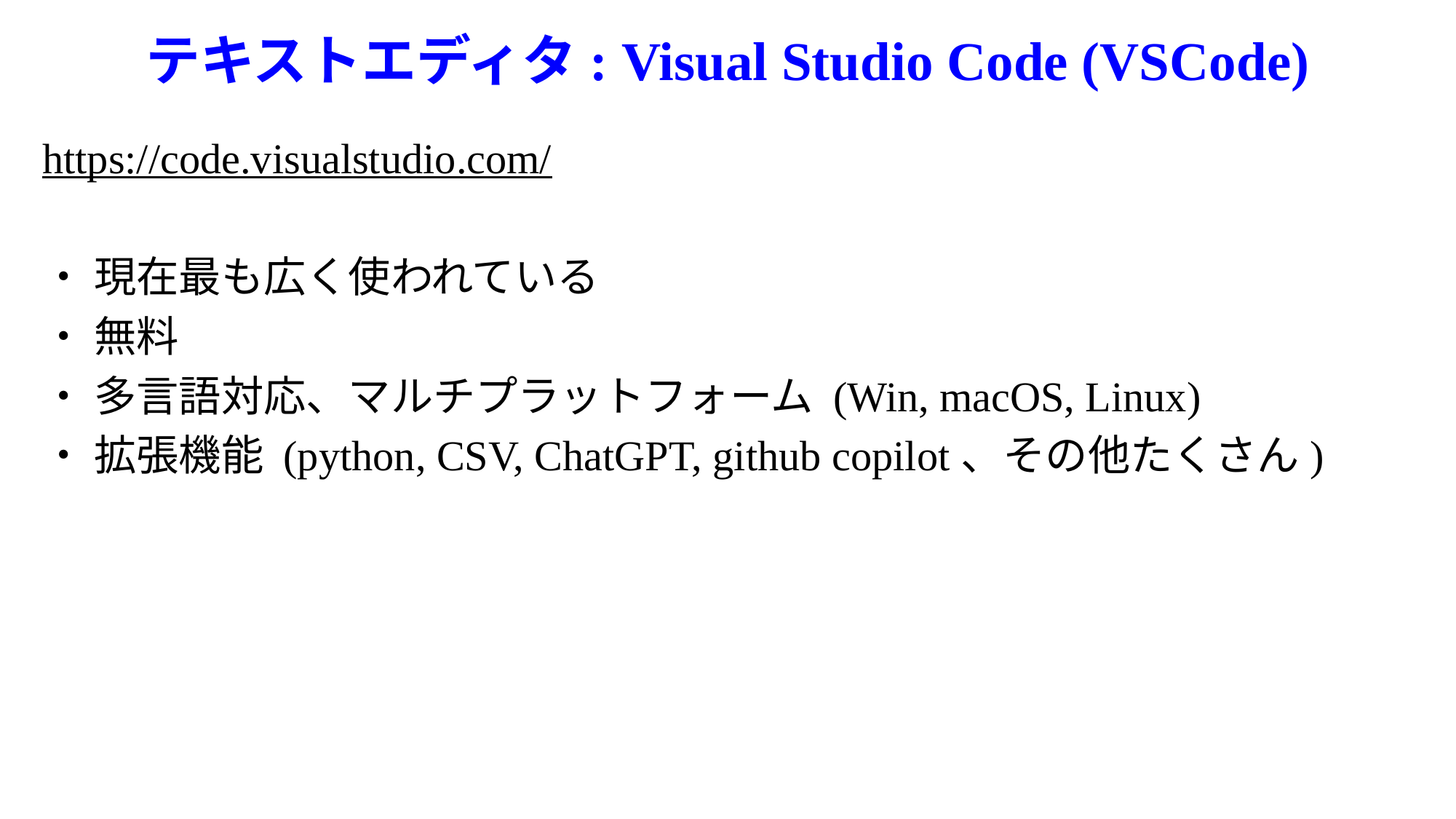

# テキストエディタ: Visual Studio Code (VSCode)
https://code.visualstudio.com/

・ 現在最も広く使われている
・ 無料
・ 多言語対応、マルチプラットフォーム (Win, macOS, Linux)
・ 拡張機能 (python, CSV, ChatGPT, github copilot、その他たくさん)